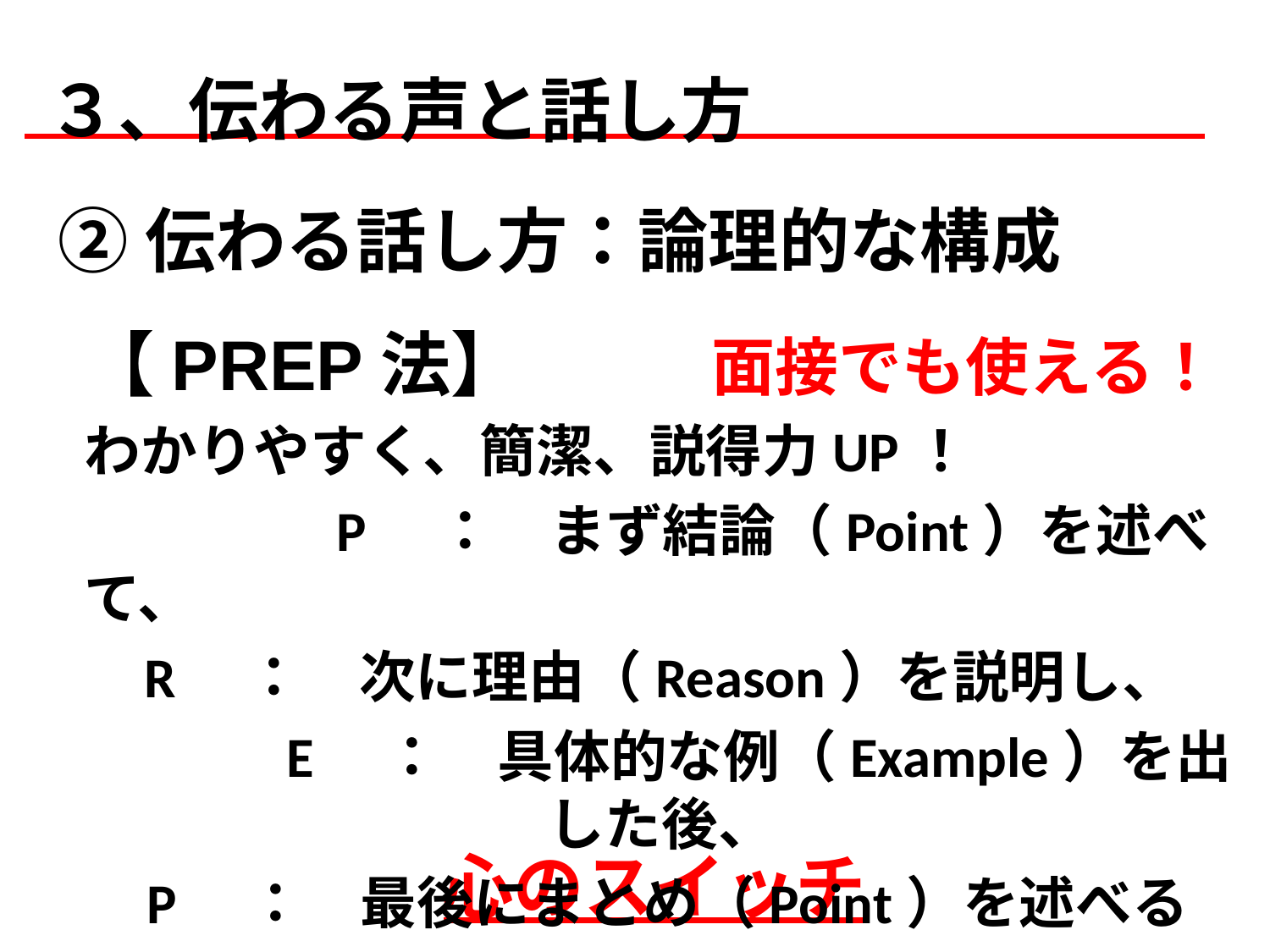

３、伝わる声と話し方
# ②伝わる話し方：論理的な構成

【PREP法】　　　面接でも使える！
わかりやすく、簡潔、説得力UP！
　　　　 P　：　まず結論（Point）を述べて、
R　：　次に理由（Reason）を説明し、
　　　 E　：　具体的な例（Example）を出した後、
 P　：　最後にまとめ（Point）を述べる

心のスイッチ